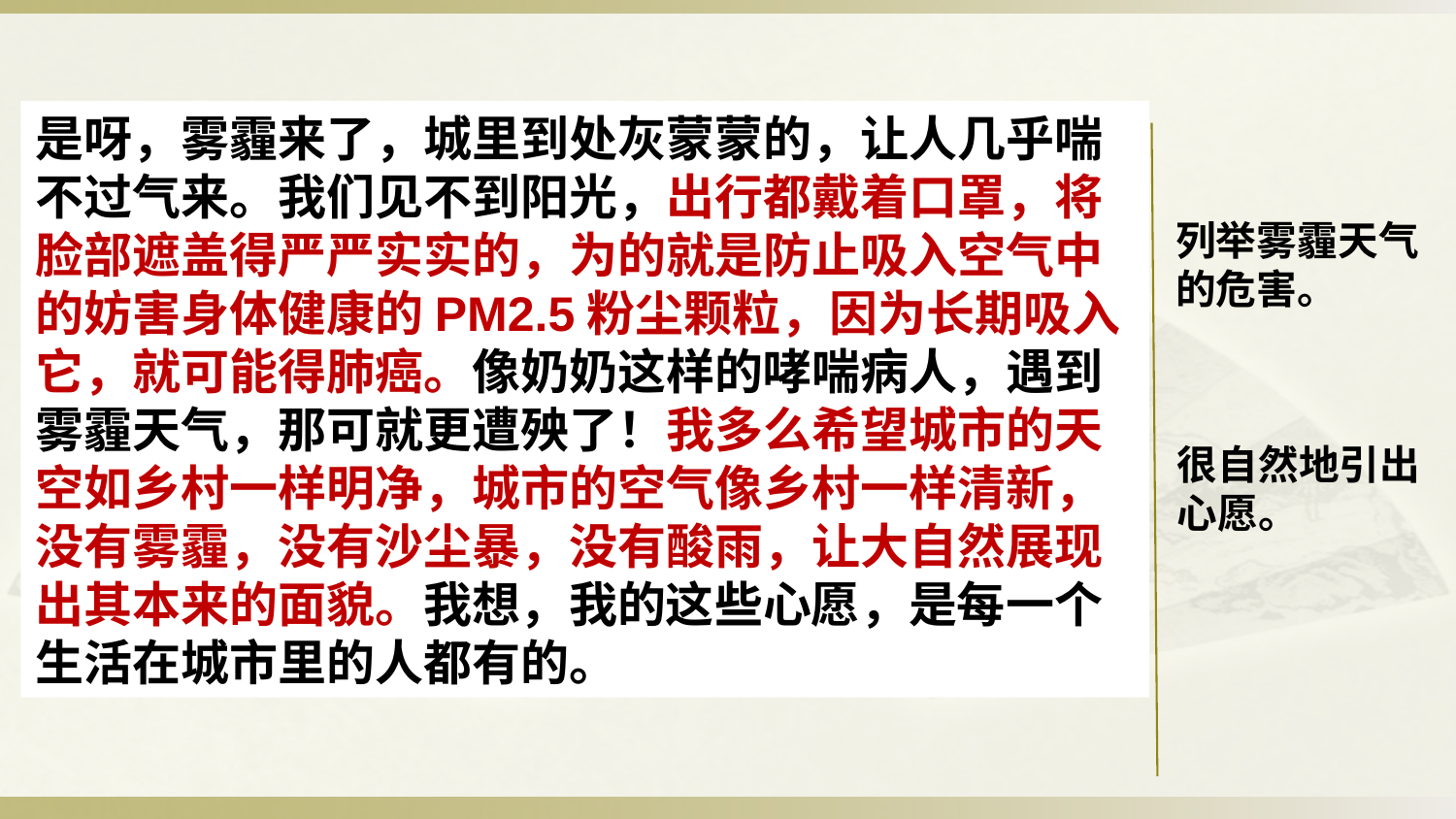

是呀，雾霾来了，城里到处灰蒙蒙的，让人几乎喘不过气来。我们见不到阳光，出行都戴着口罩，将脸部遮盖得严严实实的，为的就是防止吸入空气中的妨害身体健康的PM2.5粉尘颗粒，因为长期吸入它，就可能得肺癌。像奶奶这样的哮喘病人，遇到雾霾天气，那可就更遭殃了！我多么希望城市的天空如乡村一样明净，城市的空气像乡村一样清新，没有雾霾，没有沙尘暴，没有酸雨，让大自然展现出其本来的面貌。我想，我的这些心愿，是每一个生活在城市里的人都有的。
列举雾霾天气的危害。
很自然地引出心愿。